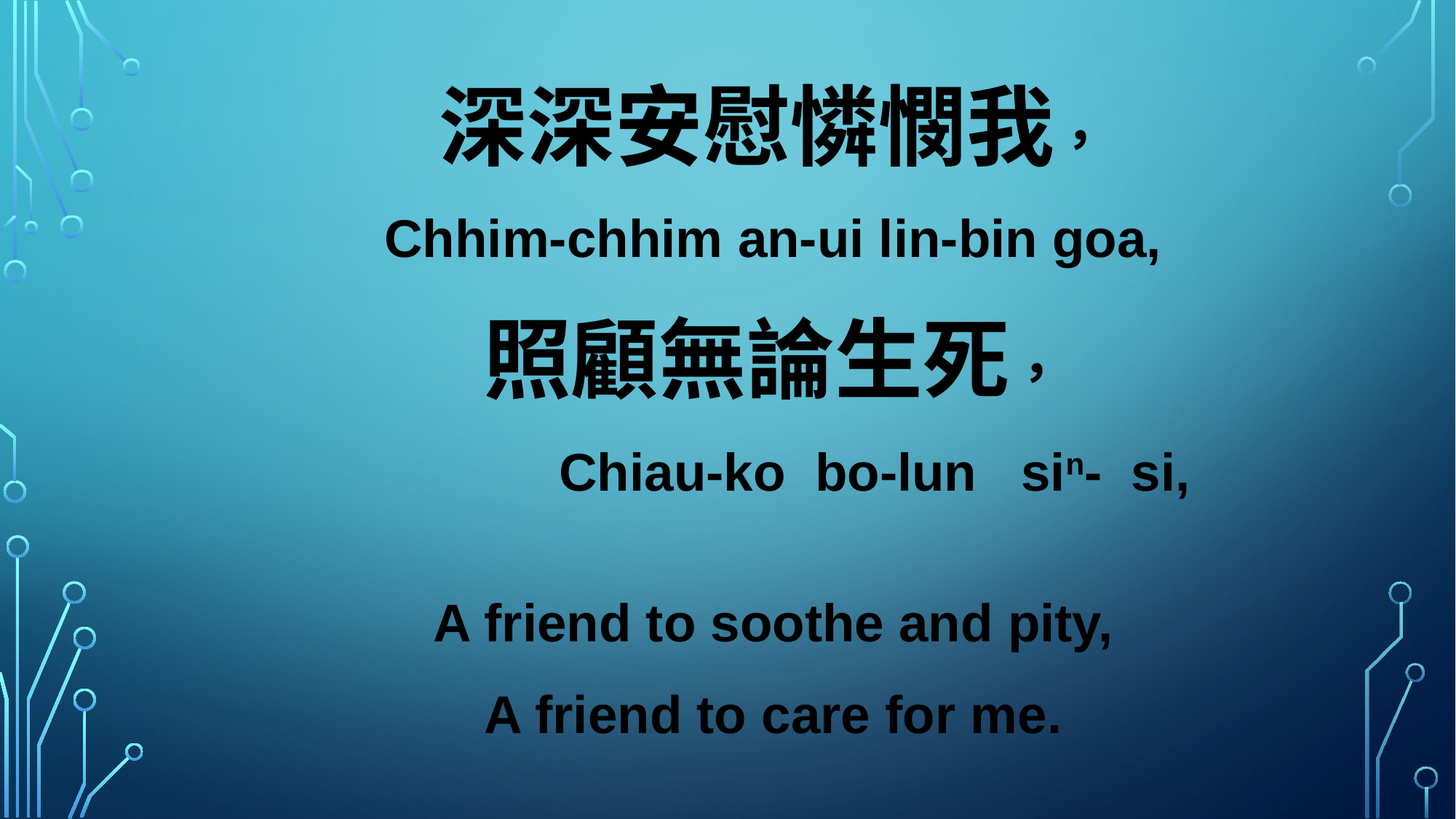

深深安慰憐憫我，
Chhim-chhim an-ui lin-bin goa,
照顧無論生死，
                               Chiau-ko  bo-lun   sin-  si,

A friend to soothe and pity,
A friend to care for me.